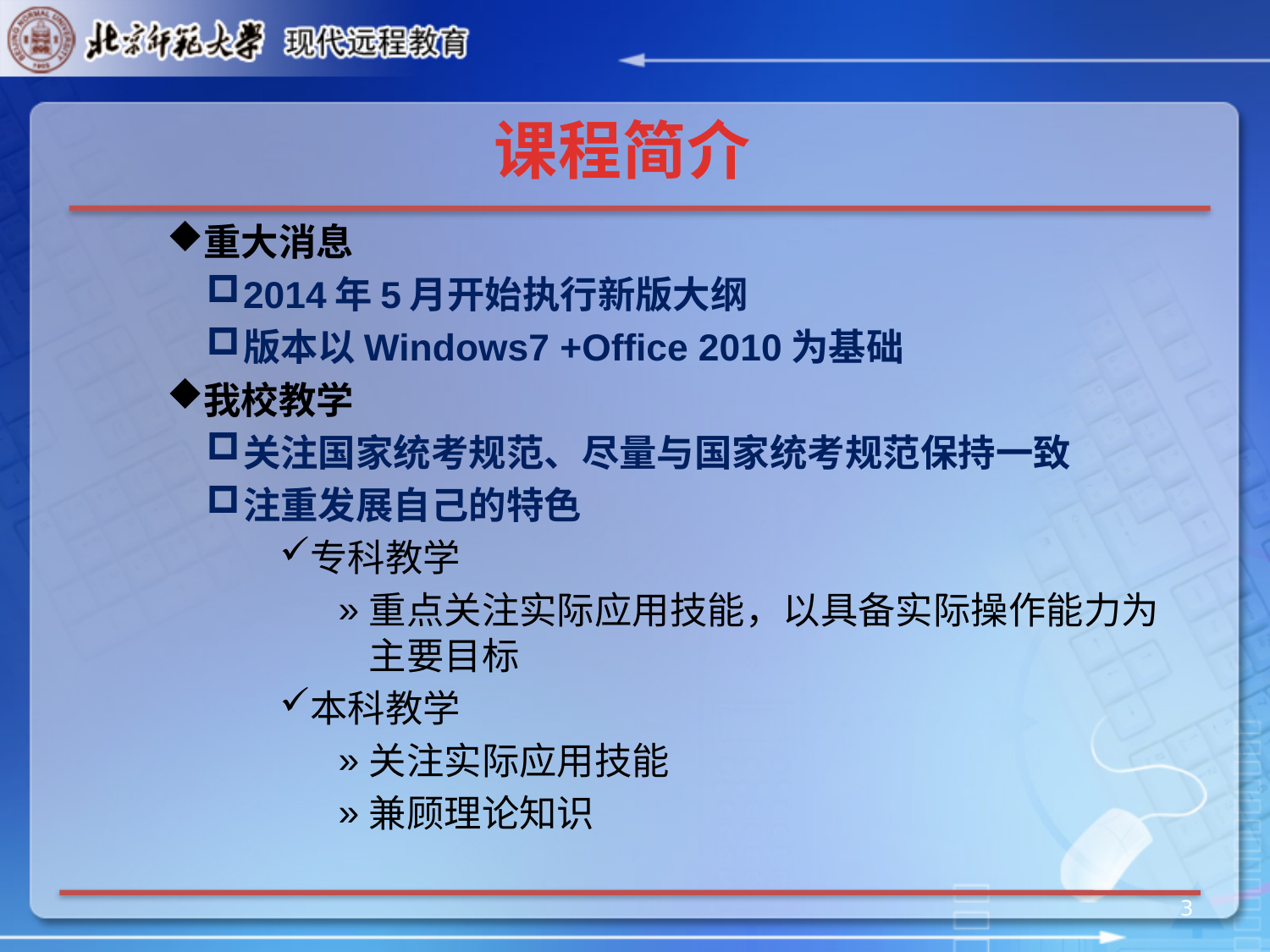

# 课程简介
重大消息
2014年5月开始执行新版大纲
版本以Windows7 +Office 2010为基础
我校教学
关注国家统考规范、尽量与国家统考规范保持一致
注重发展自己的特色
专科教学
重点关注实际应用技能，以具备实际操作能力为主要目标
本科教学
关注实际应用技能
兼顾理论知识
3